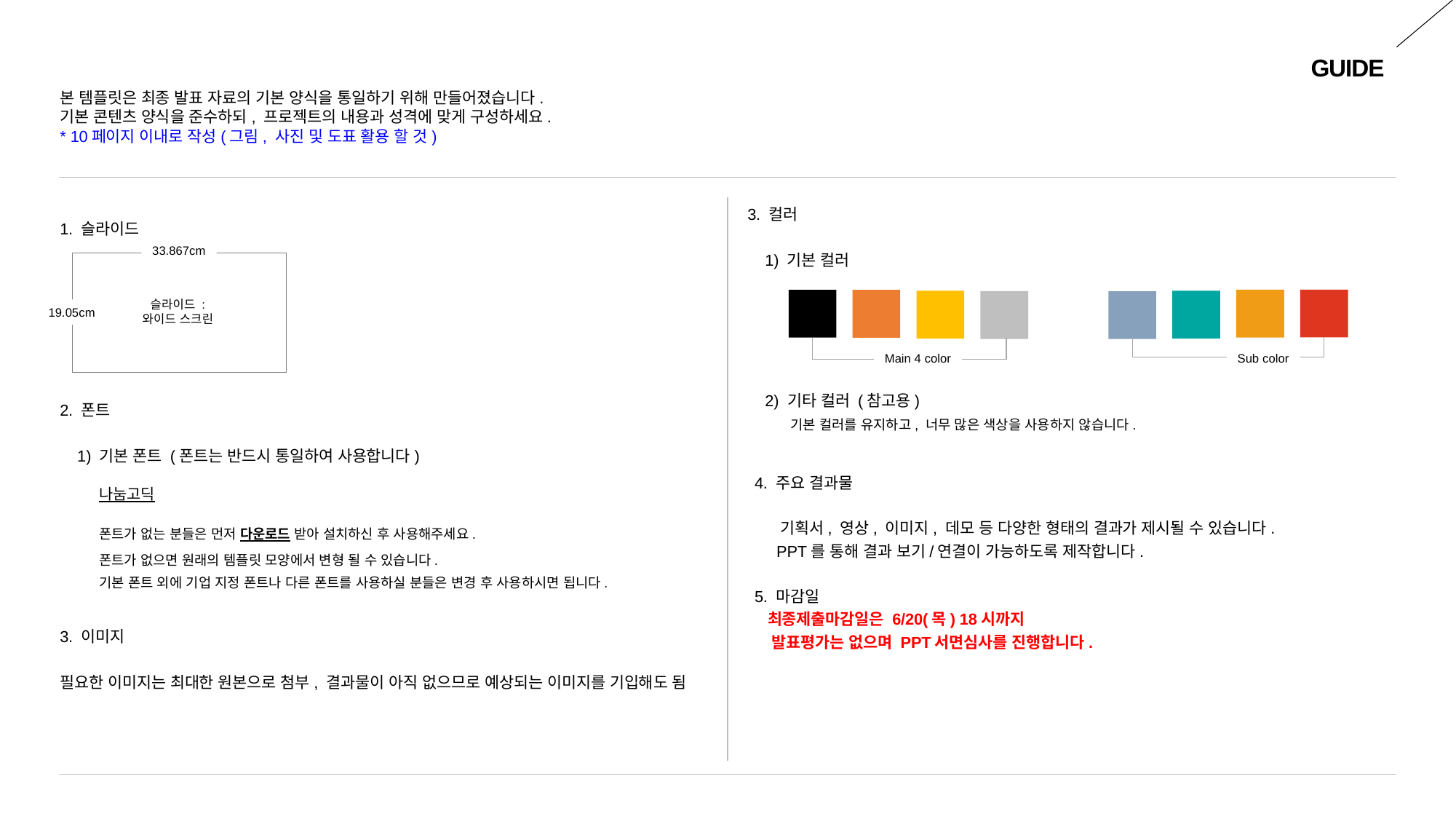

GUIDE
본 템플릿은 최종 발표 자료의 기본 양식을 통일하기 위해 만들어졌습니다.
기본 콘텐츠 양식을 준수하되, 프로젝트의 내용과 성격에 맞게 구성하세요.
* 10페이지 이내로 작성(그림, 사진 및 도표 활용 할 것)

1. 슬라이드
3. 컬러
    1) 기본 컬러
33.867cm

슬라이드 :
와이드 스크린
19.05cm
Main 4 color
Sub color
2) 기타 컬러 (참고용)
     기본 컬러를 유지하고, 너무 많은 색상을 사용하지 않습니다.
2. 폰트
    1) 기본 폰트 (폰트는 반드시 통일하여 사용합니다)
4. 주요 결과물
     기획서, 영상, 이미지, 데모 등 다양한 형태의 결과가 제시될 수 있습니다.
     PPT를 통해 결과 보기/연결이 가능하도록 제작합니다.
5. 마감일
   최종제출마감일은 6/20(목) 18시까지
   발표평가는 없으며 PPT서면심사를 진행합니다.
나눔고딕
폰트가 없는 분들은 먼저 다운로드 받아 설치하신 후 사용해주세요.
폰트가 없으면 원래의 템플릿 모양에서 변형 될 수 있습니다.
기본 폰트 외에 기업 지정 폰트나 다른 폰트를 사용하실 분들은 변경 후 사용하시면 됩니다.
3. 이미지
필요한 이미지는 최대한 원본으로 첨부, 결과물이 아직 없으므로 예상되는 이미지를 기입해도 됨